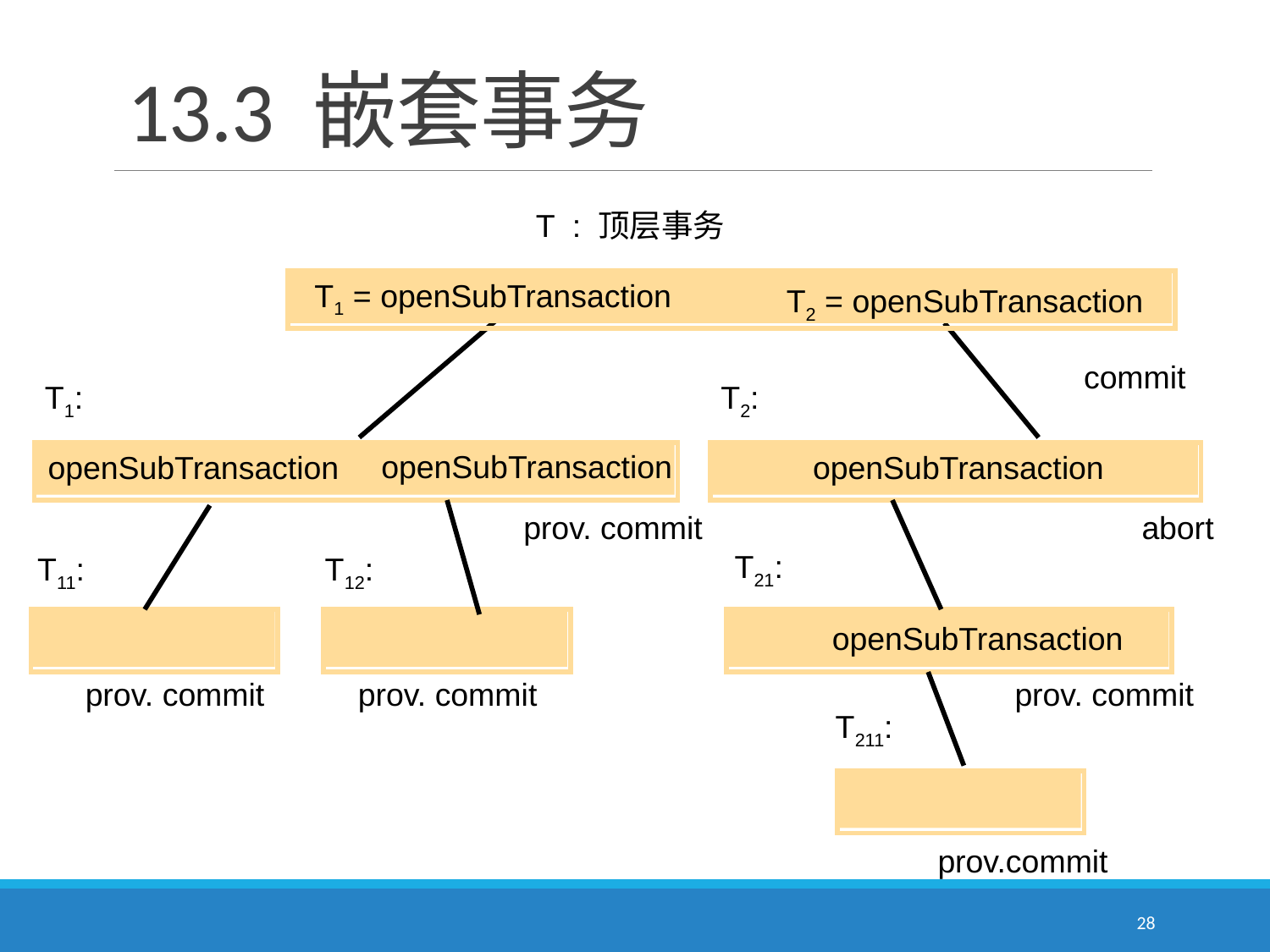

# 13.3 嵌套事务
T  : 顶层事务

T1 = openSubTransaction
T2 = openSubTransaction

commit
T1:
T2:

openSubTransaction
openSubTransaction
openSubTransaction

prov. commit
abort
T21:
T11:
T12:

openSubTransaction

prov. commit
prov. commit
prov. commit
T211:

prov.commit
28